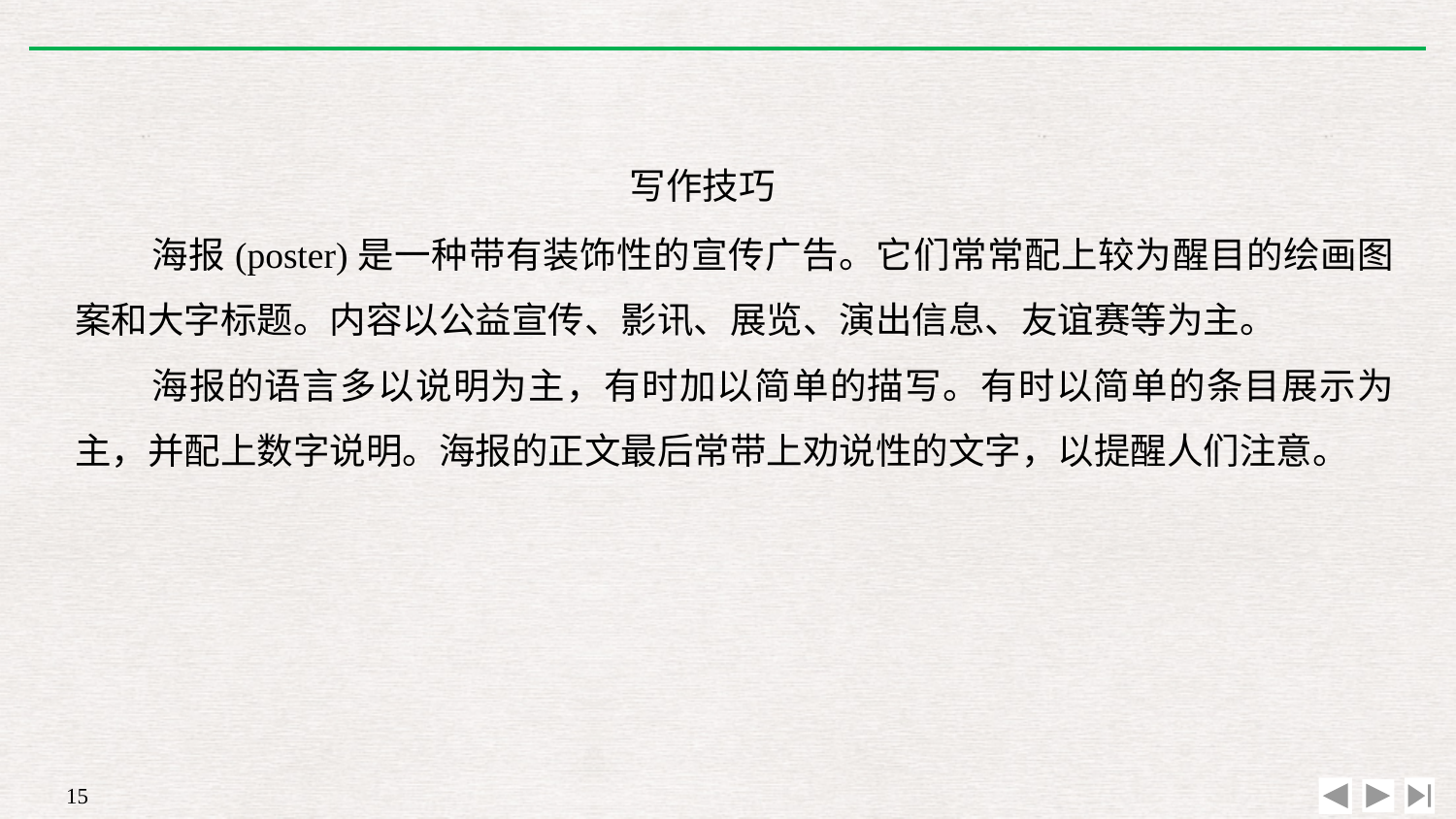

写作技巧
海报(poster)是一种带有装饰性的宣传广告。它们常常配上较为醒目的绘画图案和大字标题。内容以公益宣传、影讯、展览、演出信息、友谊赛等为主。
海报的语言多以说明为主，有时加以简单的描写。有时以简单的条目展示为主，并配上数字说明。海报的正文最后常带上劝说性的文字，以提醒人们注意。